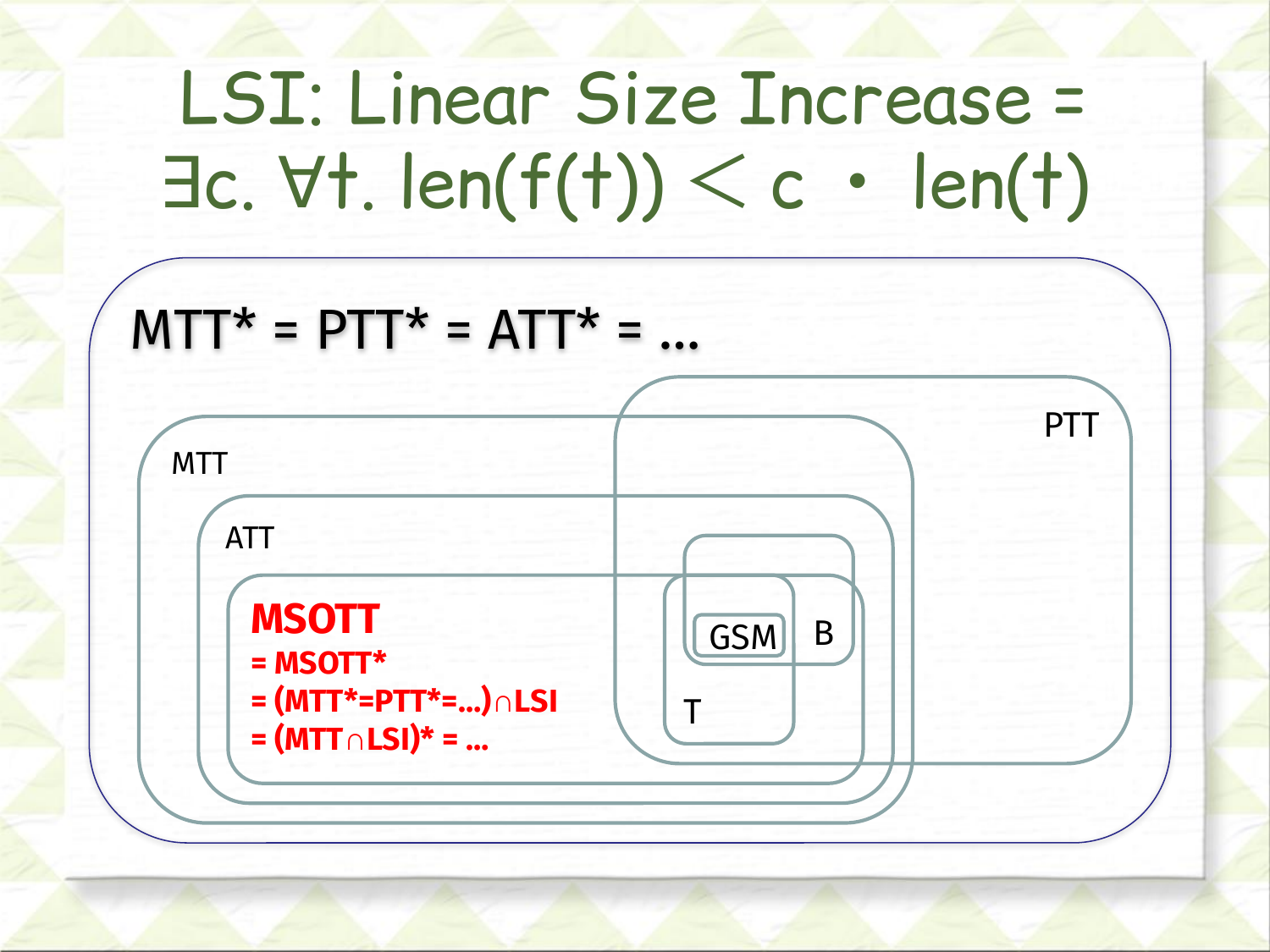

# LSI: Linear Size Increase = ∃c. ∀t. len(f(t))＜c・len(t)

MTT* = PTT* = ATT* = …
PTT
MTT
ATT
B
MSOTT
= MSOTT*
= (MTT*=PTT*=…)∩LSI
= (MTT∩LSI)* = …
T
GSM